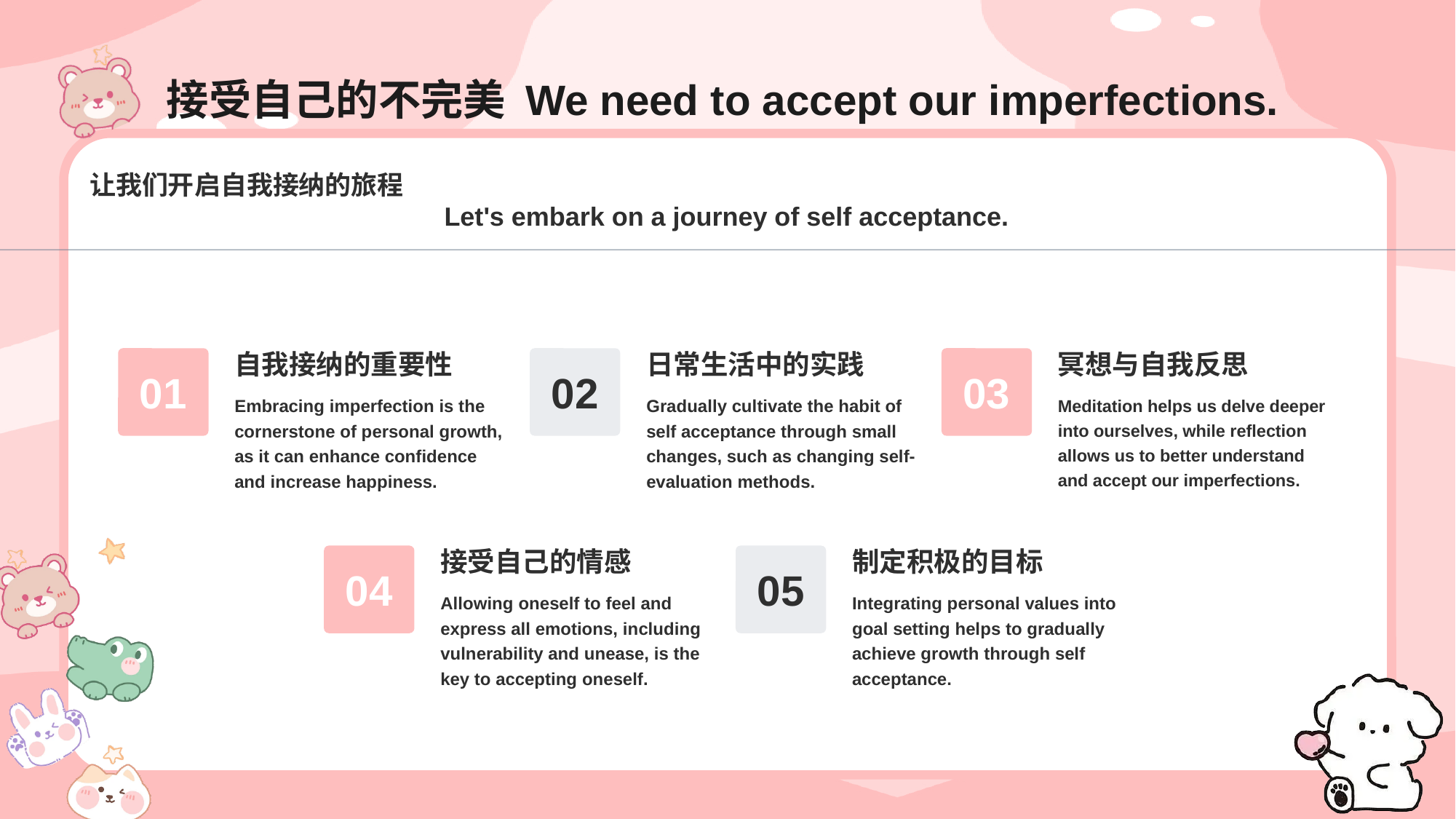

# 接受自己的不完美 We need to accept our imperfections.
让我们开启自我接纳的旅程
Let's embark on a journey of self acceptance.
自我接纳的重要性
01
Embracing imperfection is the cornerstone of personal growth, as it can enhance confidence and increase happiness.
日常生活中的实践
02
Gradually cultivate the habit of self acceptance through small changes, such as changing self-evaluation methods.
冥想与自我反思
03
Meditation helps us delve deeper into ourselves, while reflection allows us to better understand and accept our imperfections.
接受自己的情感
04
Allowing oneself to feel and express all emotions, including vulnerability and unease, is the key to accepting oneself.
制定积极的目标
05
Integrating personal values into goal setting helps to gradually achieve growth through self acceptance.